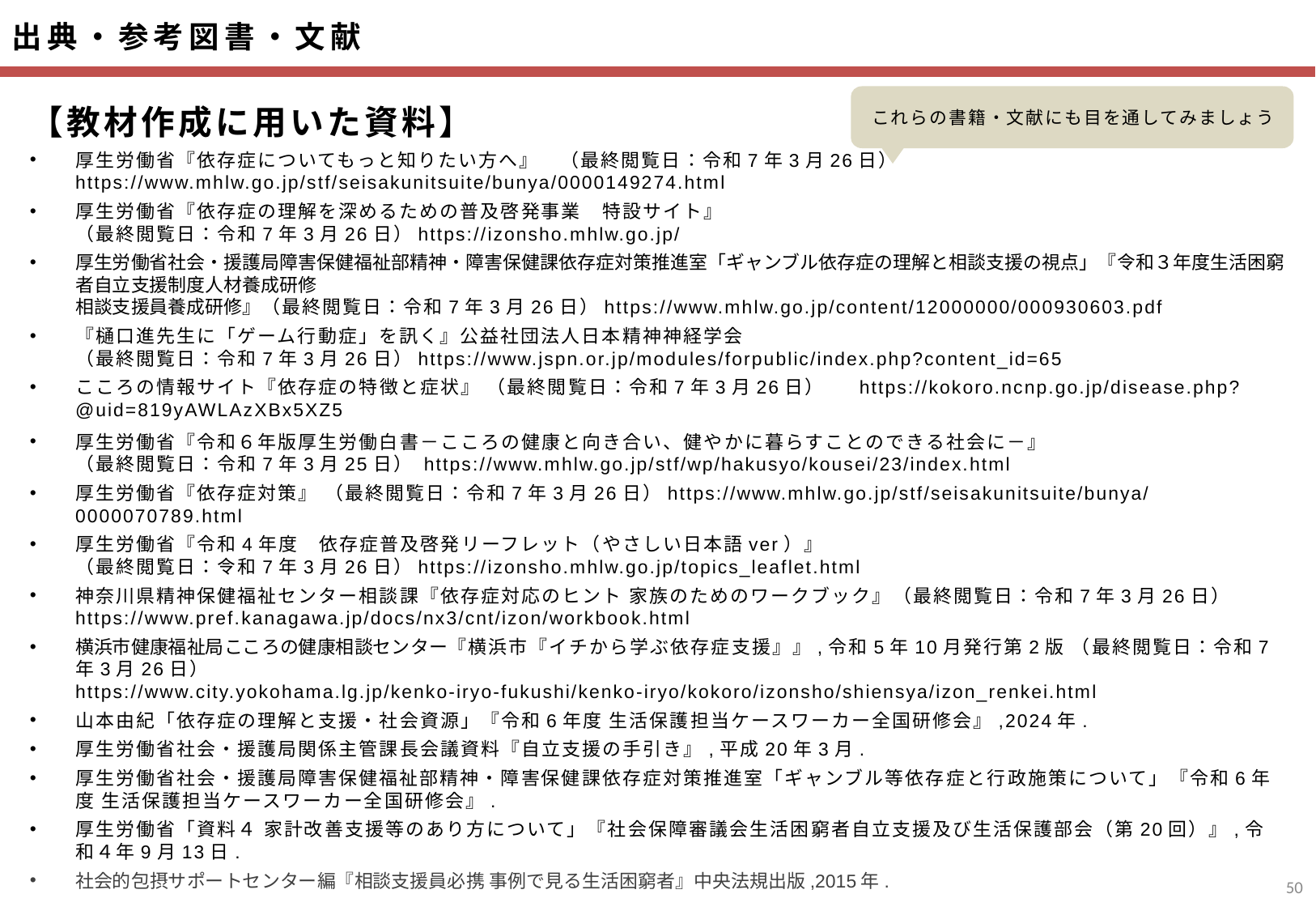

【教材作成に用いた資料】
厚生労働省『依存症についてもっと知りたい方へ』　（最終閲覧日：令和7年3月26日） https://www.mhlw.go.jp/stf/seisakunitsuite/bunya/0000149274.html
厚生労働省『依存症の理解を深めるための普及啓発事業　特設サイト』　（最終閲覧日：令和7年3月26日）https://izonsho.mhlw.go.jp/
厚生労働省社会・援護局障害保健福祉部精神・障害保健課依存症対策推進室「ギャンブル依存症の理解と相談支援の視点」『令和３年度生活困窮者自立支援制度人材養成研修 相談支援員養成研修』（最終閲覧日：令和7年3月26日）https://www.mhlw.go.jp/content/12000000/000930603.pdf
『樋口進先生に「ゲーム行動症」を訊く』公益社団法人日本精神神経学会　（最終閲覧日：令和7年3月26日）https://www.jspn.or.jp/modules/forpublic/index.php?content_id=65
こころの情報サイト『依存症の特徴と症状』 （最終閲覧日：令和7年3月26日）     https://kokoro.ncnp.go.jp/disease.php?@uid=819yAWLAzXBx5XZ5
厚生労働省『令和６年版厚生労働白書－こころの健康と向き合い、健やかに暮らすことのできる社会に－』
（最終閲覧日：令和7年3月25日） https://www.mhlw.go.jp/stf/wp/hakusyo/kousei/23/index.html
厚生労働省『依存症対策』 （最終閲覧日：令和7年3月26日）https://www.mhlw.go.jp/stf/seisakunitsuite/bunya/0000070789.html
厚生労働省『令和4年度　依存症普及啓発リーフレット（やさしい日本語ver）』 （最終閲覧日：令和7年3月26日）https://izonsho.mhlw.go.jp/topics_leaflet.html
神奈川県精神保健福祉センター相談課『依存症対応のヒント 家族のためのワークブック』（最終閲覧日：令和7年3月26日）　https://www.pref.kanagawa.jp/docs/nx3/cnt/izon/workbook.html
横浜市健康福祉局こころの健康相談センター『横浜市『イチから学ぶ依存症支援』』,令和5年10月発行第2版 （最終閲覧日：令和7年3月26日）
https://www.city.yokohama.lg.jp/kenko-iryo-fukushi/kenko-iryo/kokoro/izonsho/shiensya/izon_renkei.html
山本由紀「依存症の理解と支援・社会資源」『令和6年度 生活保護担当ケースワーカー全国研修会』,2024年.
厚生労働省社会・援護局関係主管課長会議資料『自立支援の手引き』,平成20年3月.
厚生労働省社会・援護局障害保健福祉部精神・障害保健課依存症対策推進室「ギャンブル等依存症と行政施策について」『令和6年度 生活保護担当ケースワーカー全国研修会』.
厚生労働省「資料４ 家計改善支援等のあり方について」『社会保障審議会生活困窮者自立支援及び生活保護部会（第20回）』,令和４年9月13日.
社会的包摂サポートセンター編『相談支援員必携 事例で見る生活困窮者』中央法規出版,2015年.
50